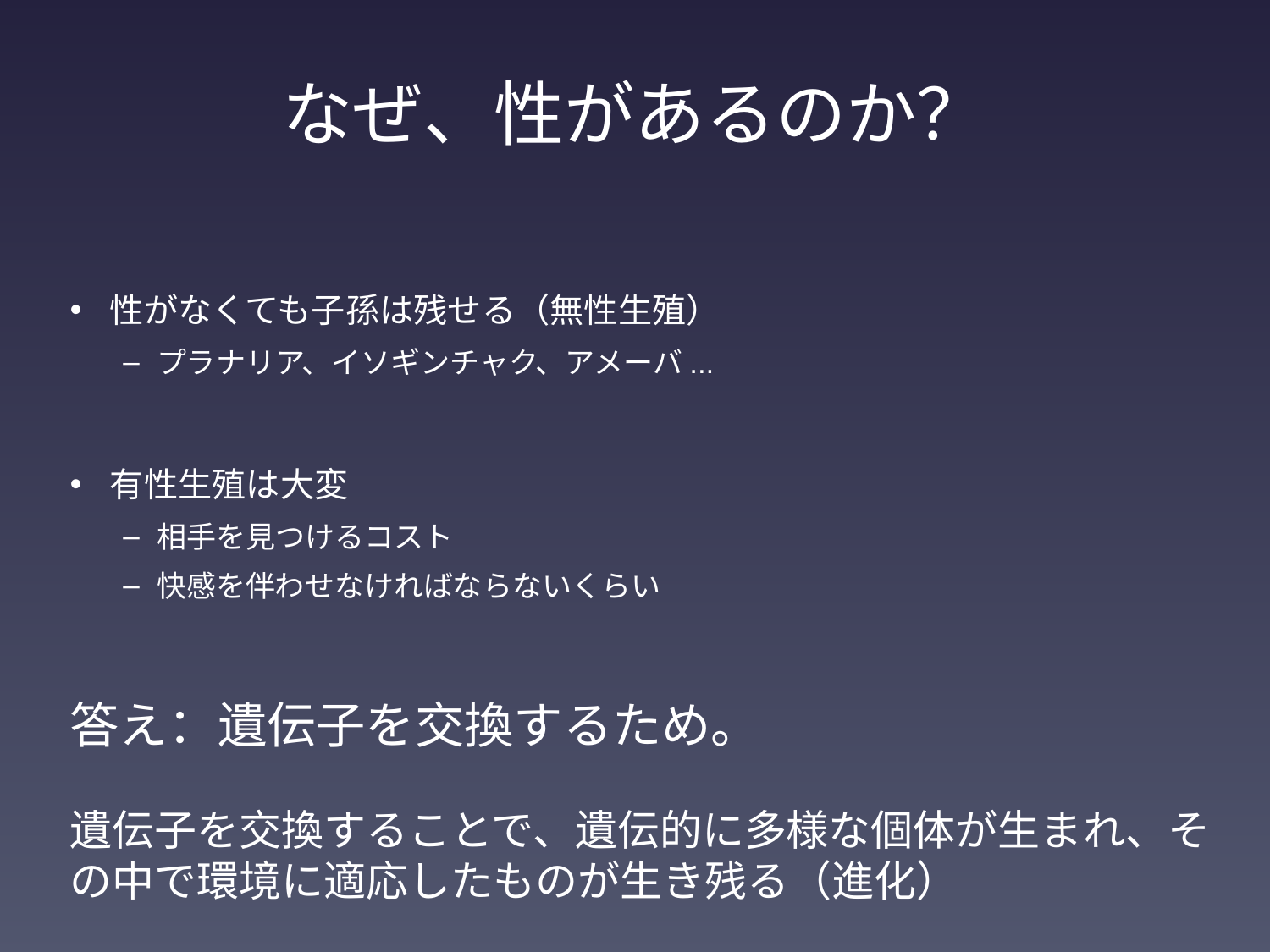

# なぜ、性があるのか？
性がなくても子孫は残せる（無性生殖）
プラナリア、イソギンチャク、アメーバ...

有性生殖は大変
相手を見つけるコスト
快感を伴わせなければならないくらい
答え：遺伝子を交換するため。

遺伝子を交換することで、遺伝的に多様な個体が生まれ、その中で環境に適応したものが生き残る（進化）